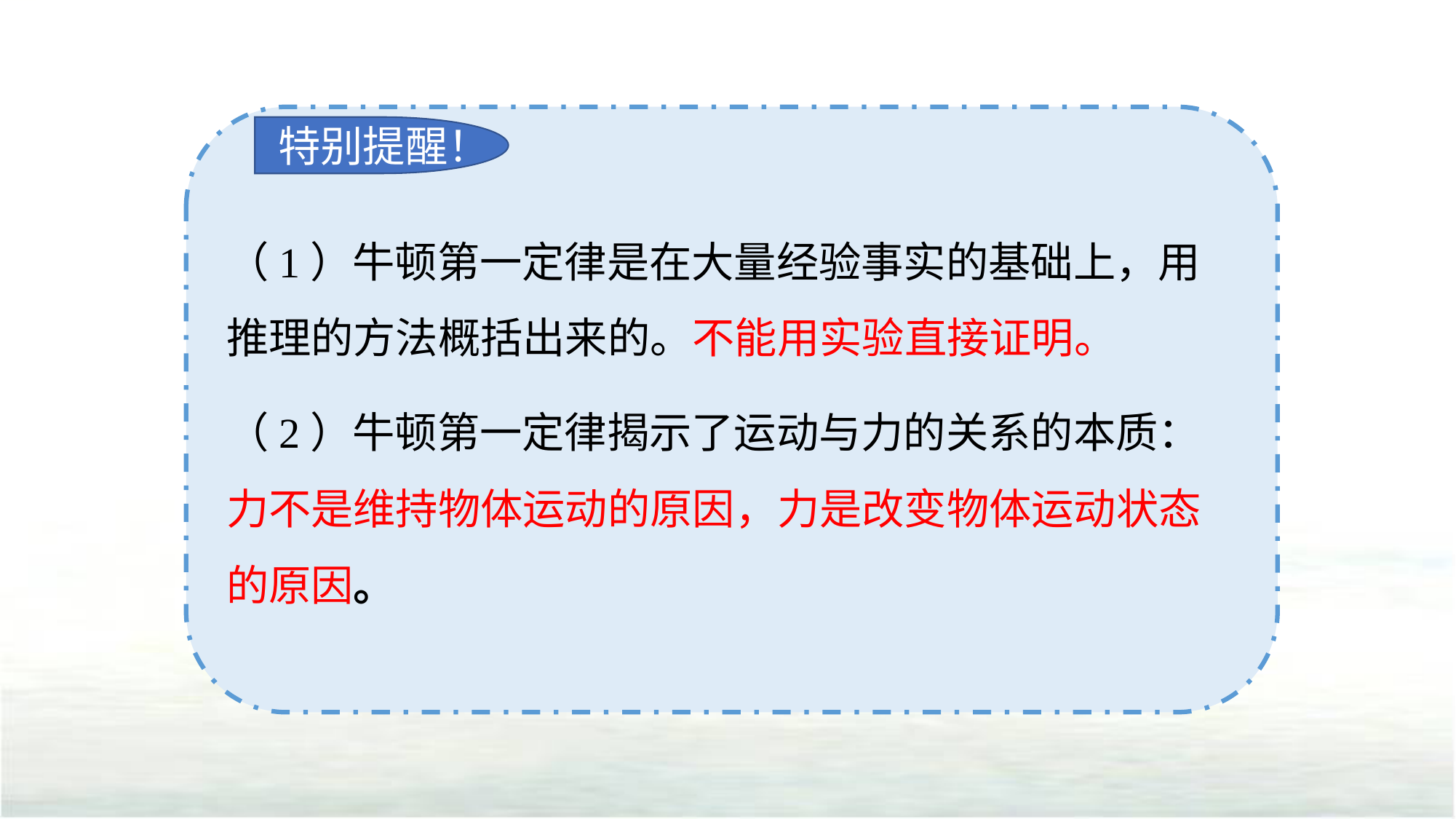

（1）牛顿第一定律是在大量经验事实的基础上，用推理的方法概括出来的。不能用实验直接证明。
（2）牛顿第一定律揭示了运动与力的关系的本质：力不是维持物体运动的原因，力是改变物体运动状态的原因。
特别提醒！